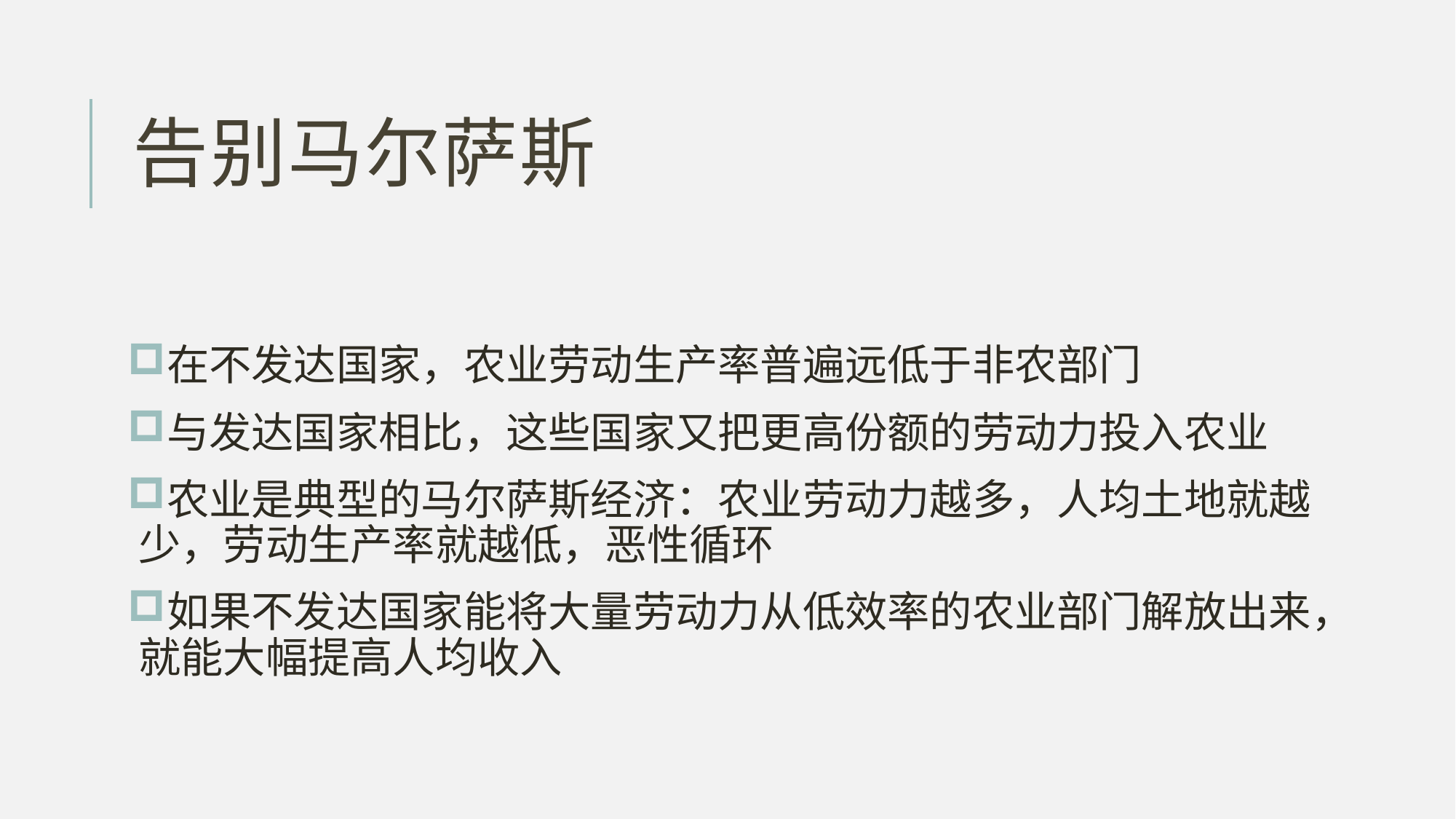

# 告别马尔萨斯
在不发达国家，农业劳动生产率普遍远低于非农部门
与发达国家相比，这些国家又把更高份额的劳动力投入农业
农业是典型的马尔萨斯经济：农业劳动力越多，人均土地就越少，劳动生产率就越低，恶性循环
如果不发达国家能将大量劳动力从低效率的农业部门解放出来，就能大幅提高人均收入